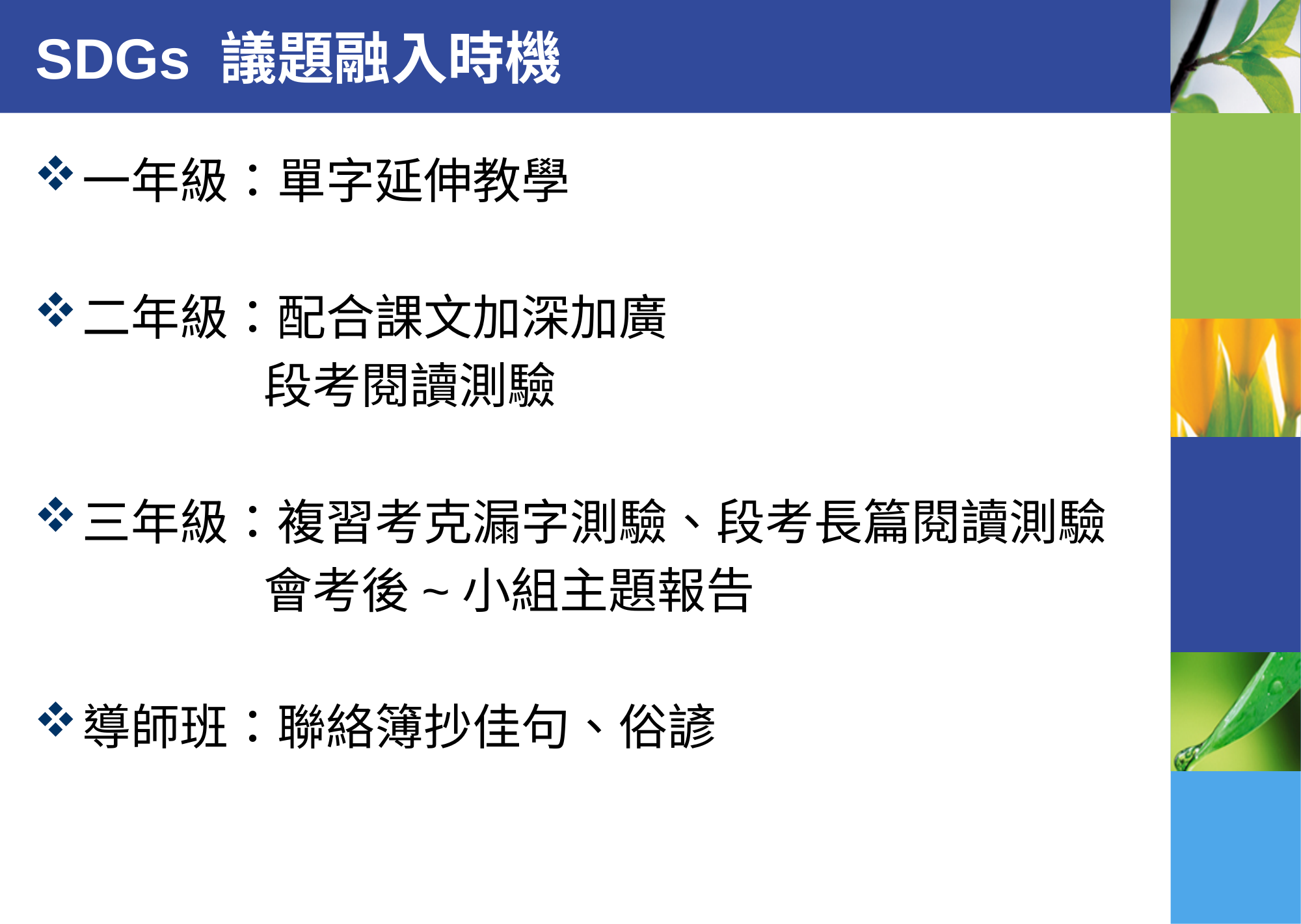

# SDGs 議題融入時機
一年級：單字延伸教學

二年級：配合課文加深加廣
                    段考閱讀測驗

三年級：複習考克漏字測驗、段考長篇閱讀測驗
                    會考後~小組主題報告

導師班：聯絡簿抄佳句、俗諺